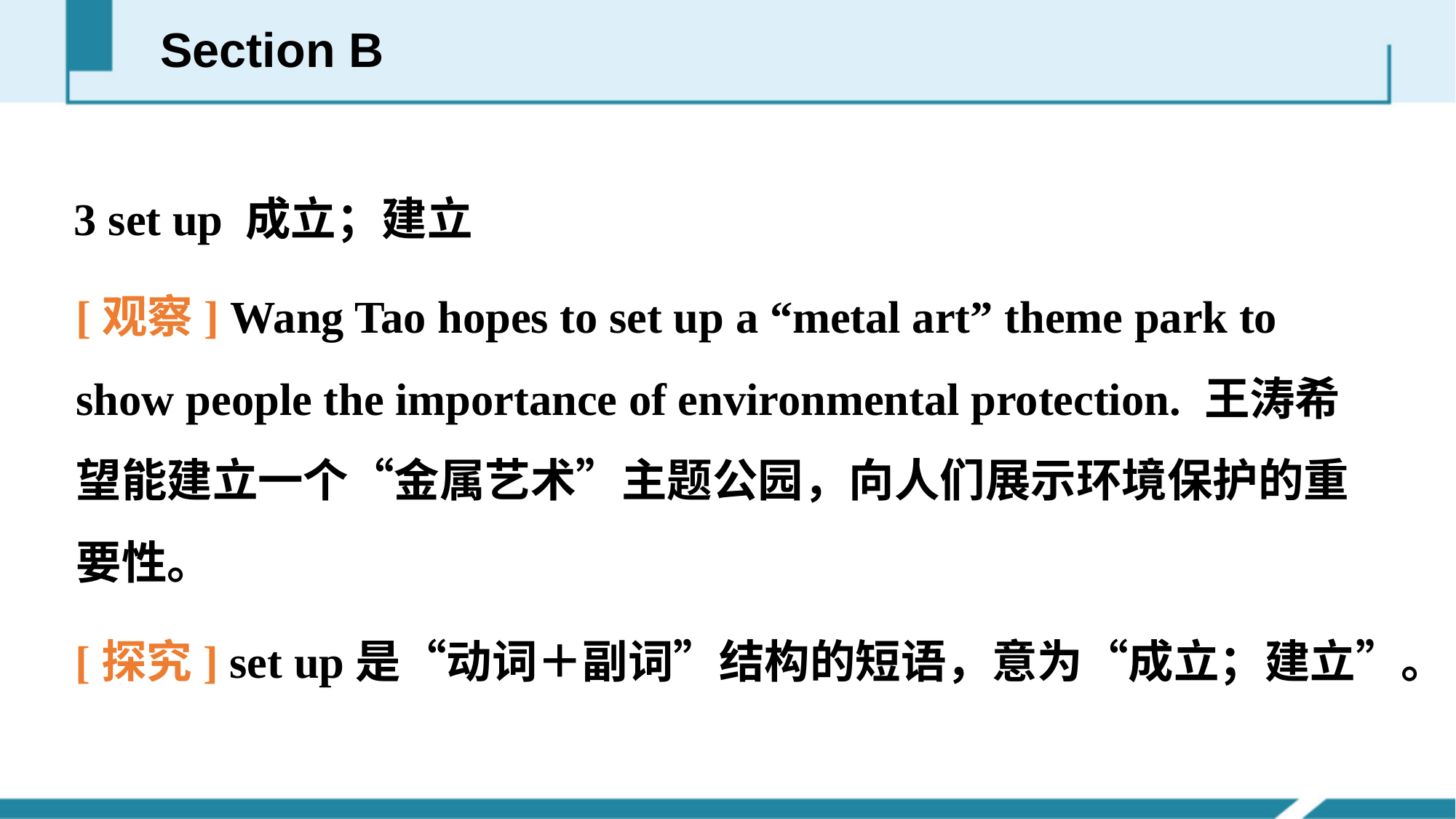

Section B
3 set up 成立；建立
[观察] Wang Tao hopes to set up a “metal art” theme park to show people the importance of environmental protection. 王涛希望能建立一个“金属艺术”主题公园，向人们展示环境保护的重要性。
[探究] set up是“动词＋副词”结构的短语，意为“成立；建立”。